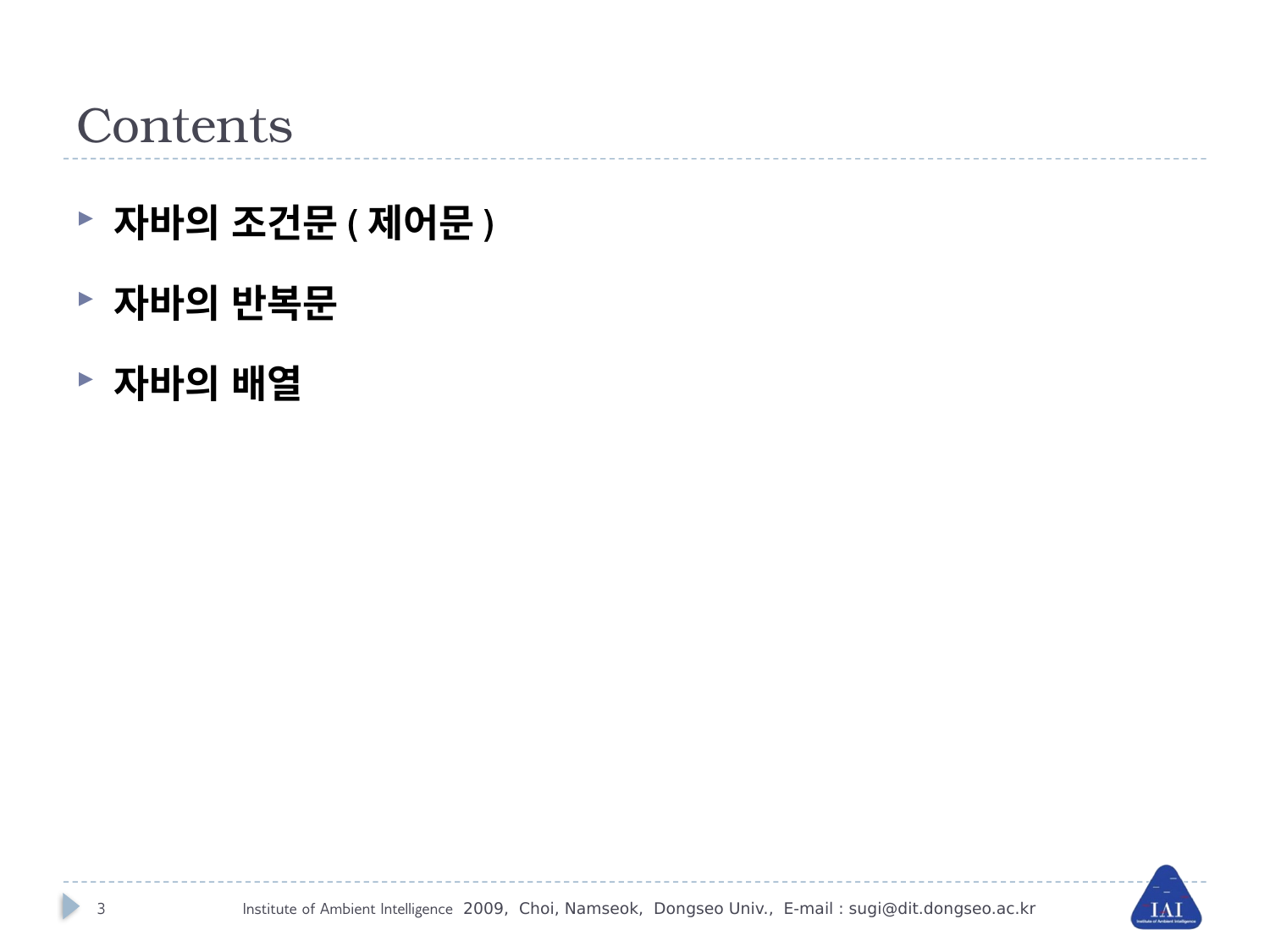

# Contents
자바의 조건문(제어문)
자바의 반복문
자바의 배열